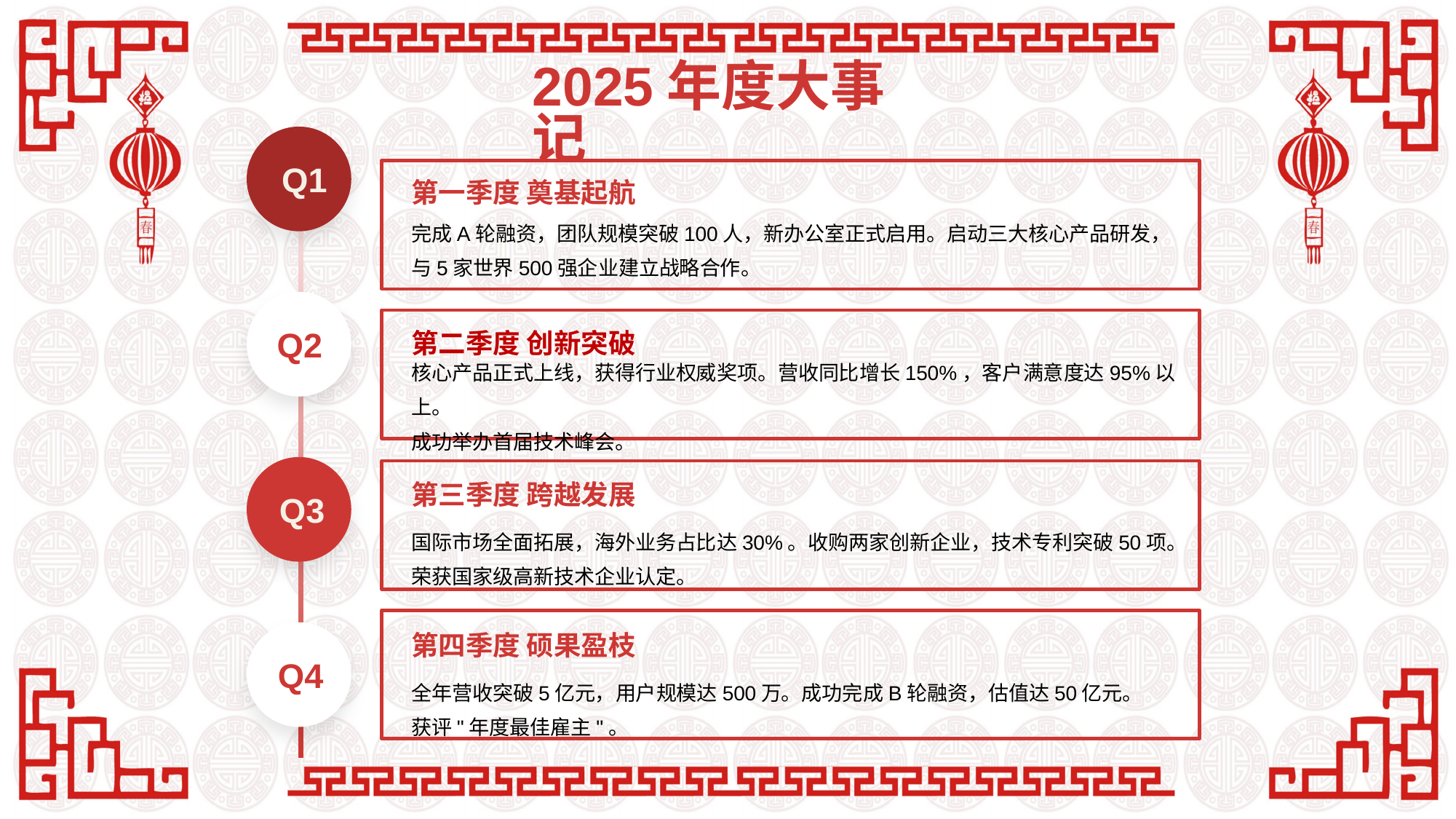

2025年度大事记

Q1

第一季度 奠基起航
完成A轮融资，团队规模突破100人，新办公室正式启用。启动三大核心产品研发，
与5家世界500强企业建立战略合作。

第二季度 创新突破
Q2
核心产品正式上线，获得行业权威奖项。营收同比增长150%，客户满意度达95%以上。
成功举办首届技术峰会。

第三季度 跨越发展
Q3
国际市场全面拓展，海外业务占比达30%。收购两家创新企业，技术专利突破50项。
荣获国家级高新技术企业认定。

第四季度 硕果盈枝
Q4
全年营收突破5亿元，用户规模达500万。成功完成B轮融资，估值达50亿元。
获评"年度最佳雇主"。